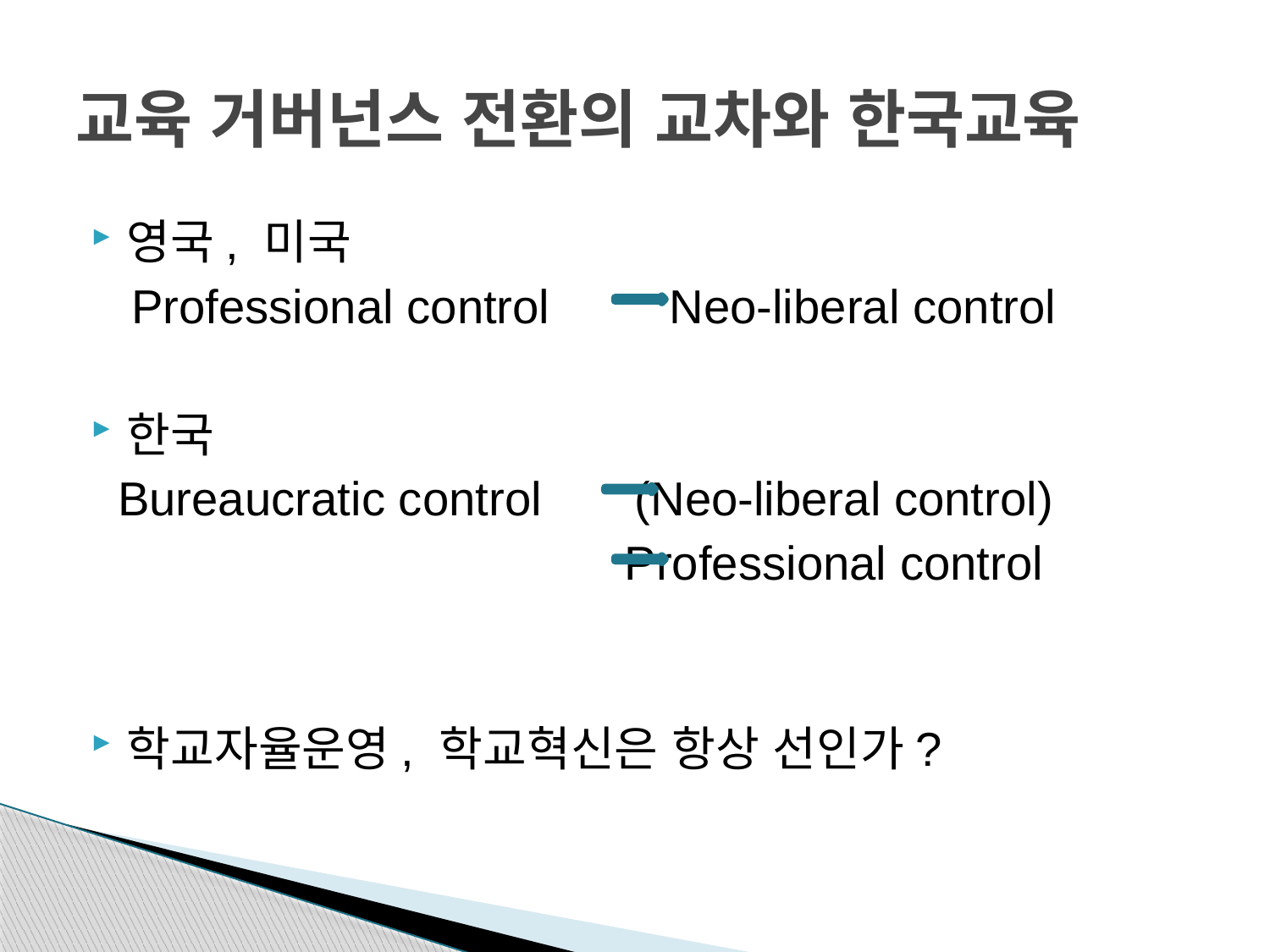

# 교육 거버넌스 전환의 교차와 한국교육
영국, 미국
   Professional control         Neo-liberal control

한국
  Bureaucratic control       (Neo-liberal control)
                                        Professional control

학교자율운영, 학교혁신은 항상 선인가?